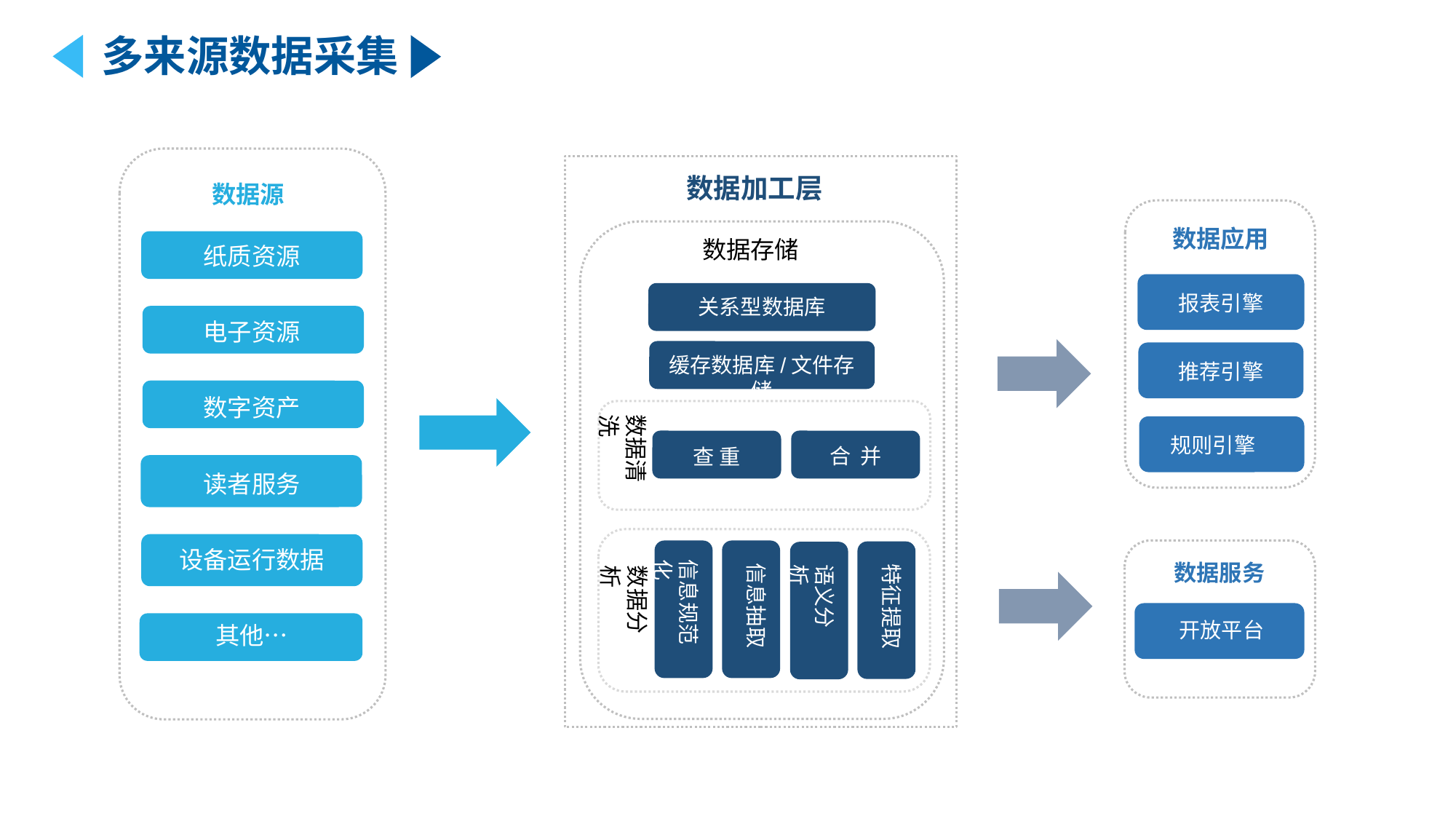

多来源数据采集

数据源

纸质资源

电子资源

数字资产

读者服务

设备运行数据

其他…

数据加工层

关系型数据库

缓存数据库/文件存储

数据清洗

合  并

查 重

信息规范化

信息抽取
数据分析

数据应用

报表引擎

推荐引擎

数据服务

开放平台
数据存储

规则引擎

特征提取
语义分析